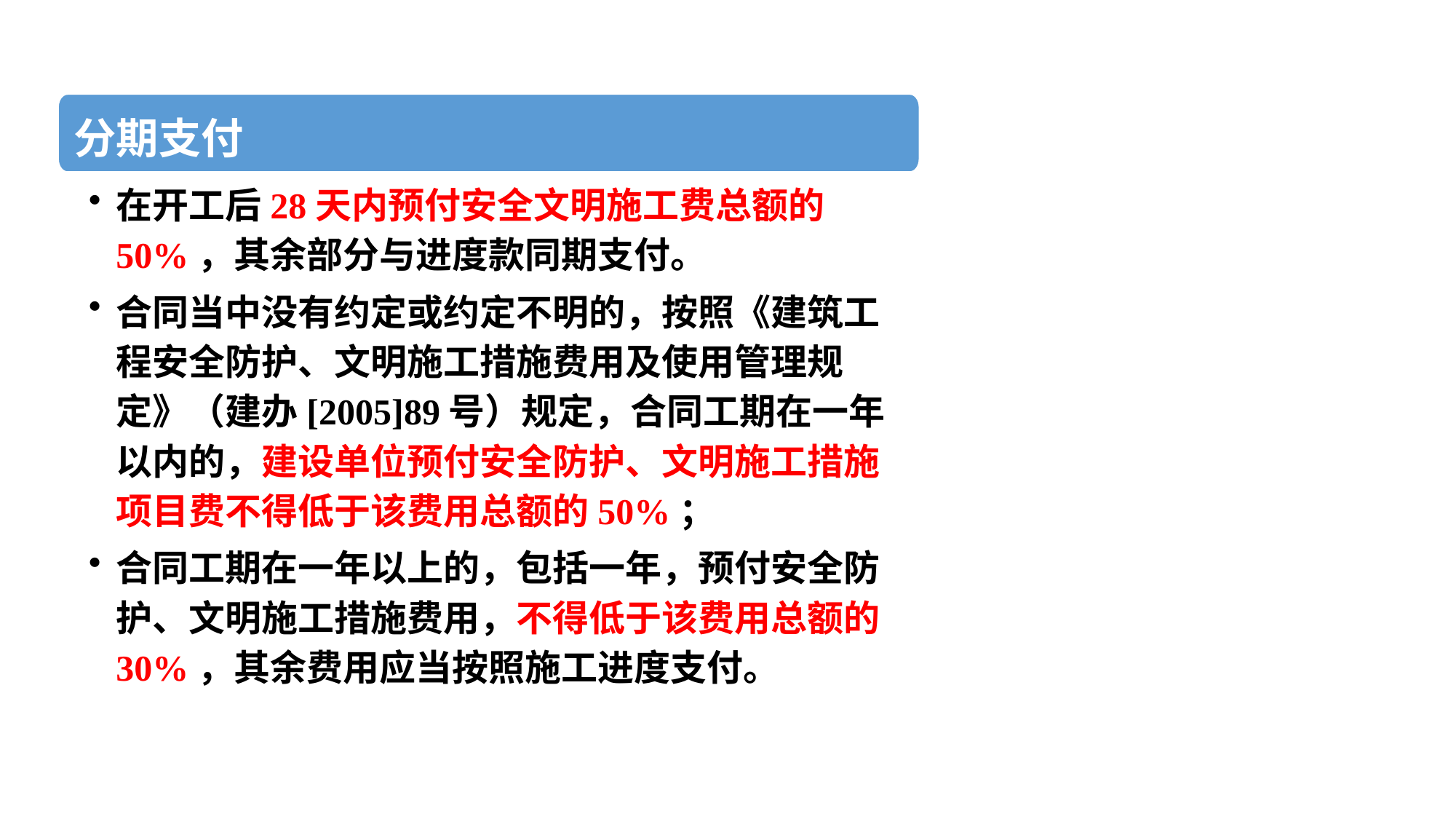

分期支付
在开工后28天内预付安全文明施工费总额的50%，其余部分与进度款同期支付。
合同当中没有约定或约定不明的，按照《建筑工程安全防护、文明施工措施费用及使用管理规定》（建办[2005]89号）规定，合同工期在一年以内的，建设单位预付安全防护、文明施工措施项目费不得低于该费用总额的50%；
合同工期在一年以上的，包括一年，预付安全防护、文明施工措施费用，不得低于该费用总额的30%，其余费用应当按照施工进度支付。